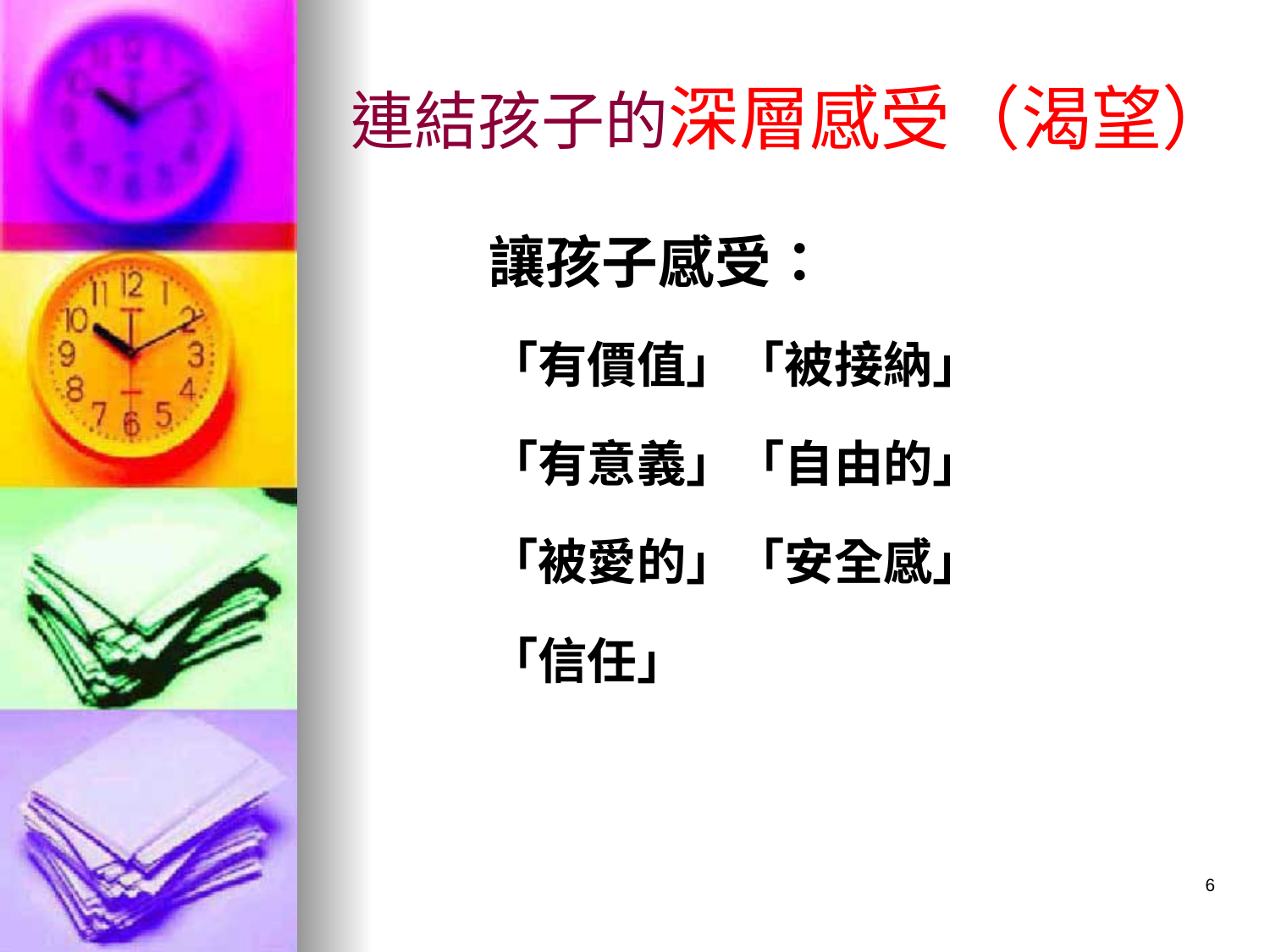

# 連結孩子的深層感受（渴望）
讓孩子感受：
「有價值」「被接納」
「有意義」「自由的」
「被愛的」「安全感」
「信任」
6